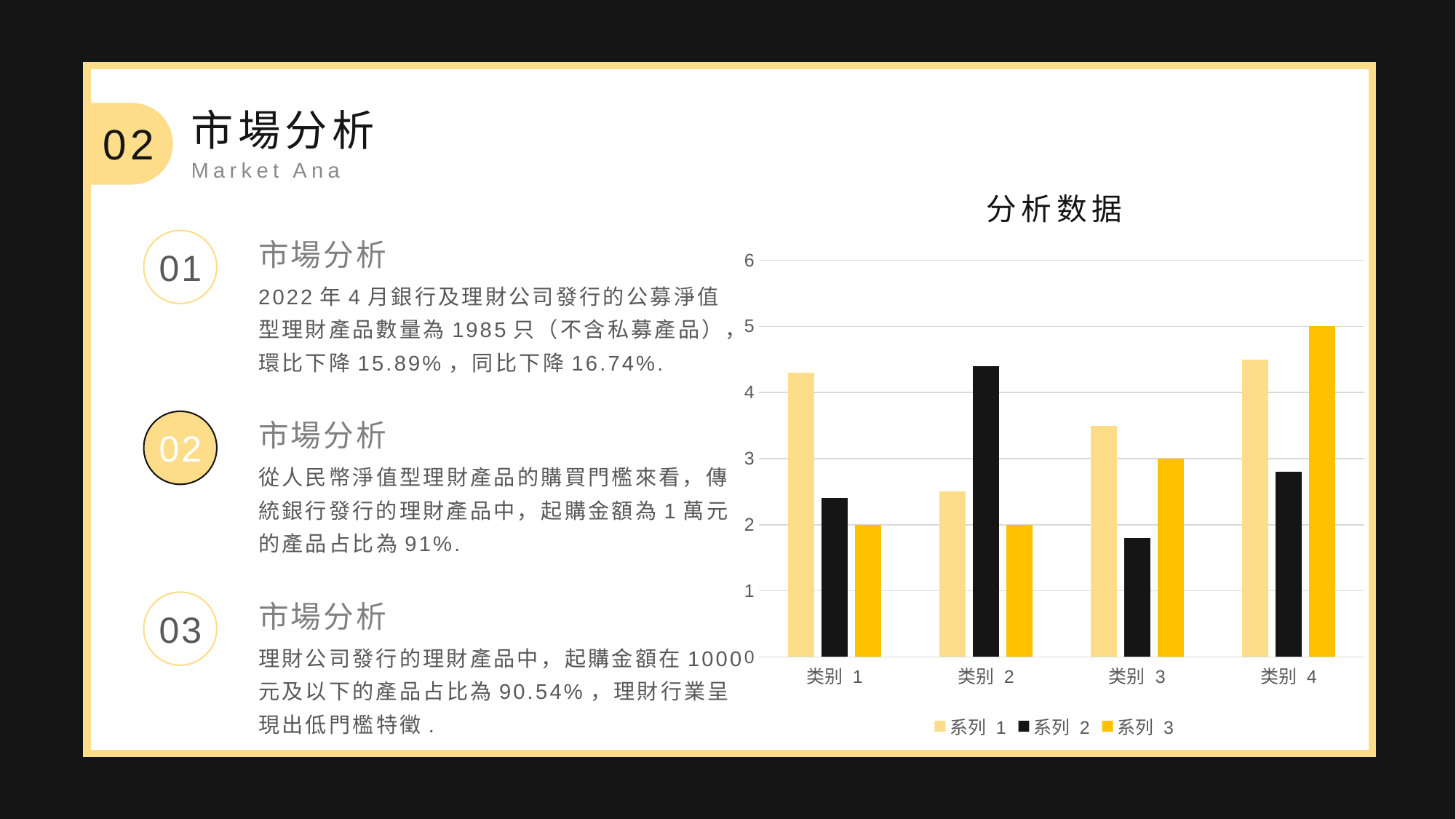

市場分析
Market Analysis

02

### Chart: 分析数据

| Category | 系列 1 | 系列 2 | 系列 3 |
|---|---|---|---|
| 类别 1 | 4.3 | 2.4 | 2.0 |
| 类别 2 | 2.5 | 4.4 | 2.0 |
| 类别 3 | 3.5 | 1.8 | 3.0 |
| 类别 4 | 4.5 | 2.8 | 5.0 |
01
市場分析
2022年4月銀行及理財公司發行的公募淨值型理財產品數量為1985只（不含私募產品），環比下降15.89%，同比下降16.74%.

市場分析
從人民幣淨值型理財產品的購買門檻來看，傳統銀行發行的理財產品中，起購金額為1萬元的產品占比為91%.
02

03
市場分析
理財公司發行的理財產品中，起購金額在1000元及以下的產品占比為90.54%，理財行業呈現出低門檻特徵.